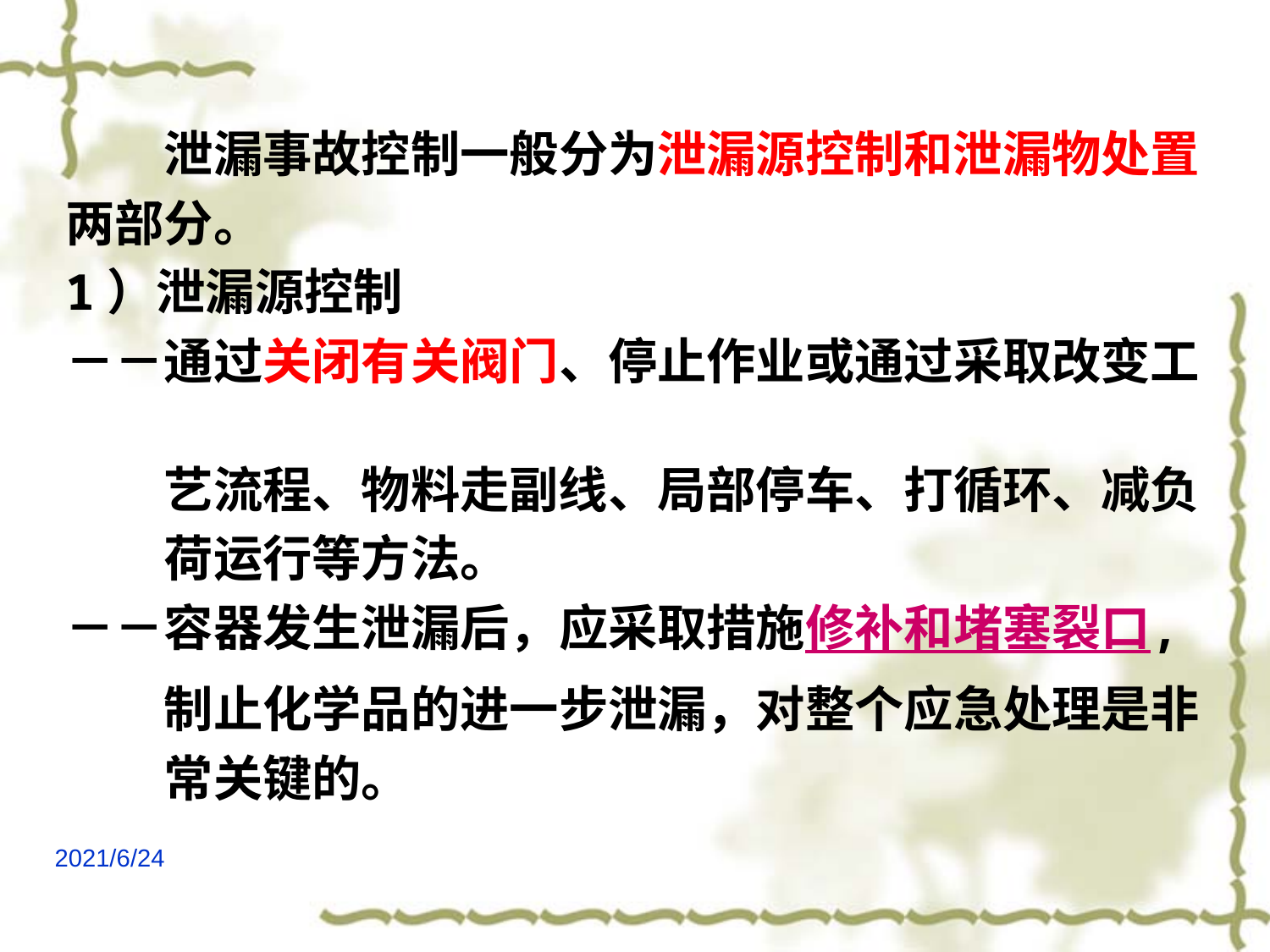

泄漏事故控制一般分为泄漏源控制和泄漏物处置
两部分。
1）泄漏源控制
－－通过关闭有关阀门、停止作业或通过采取改变工
　　艺流程、物料走副线、局部停车、打循环、减负
　　荷运行等方法。
－－容器发生泄漏后，应采取措施修补和堵塞裂口,
　　制止化学品的进一步泄漏，对整个应急处理是非
　　常关键的。

2021/6/24